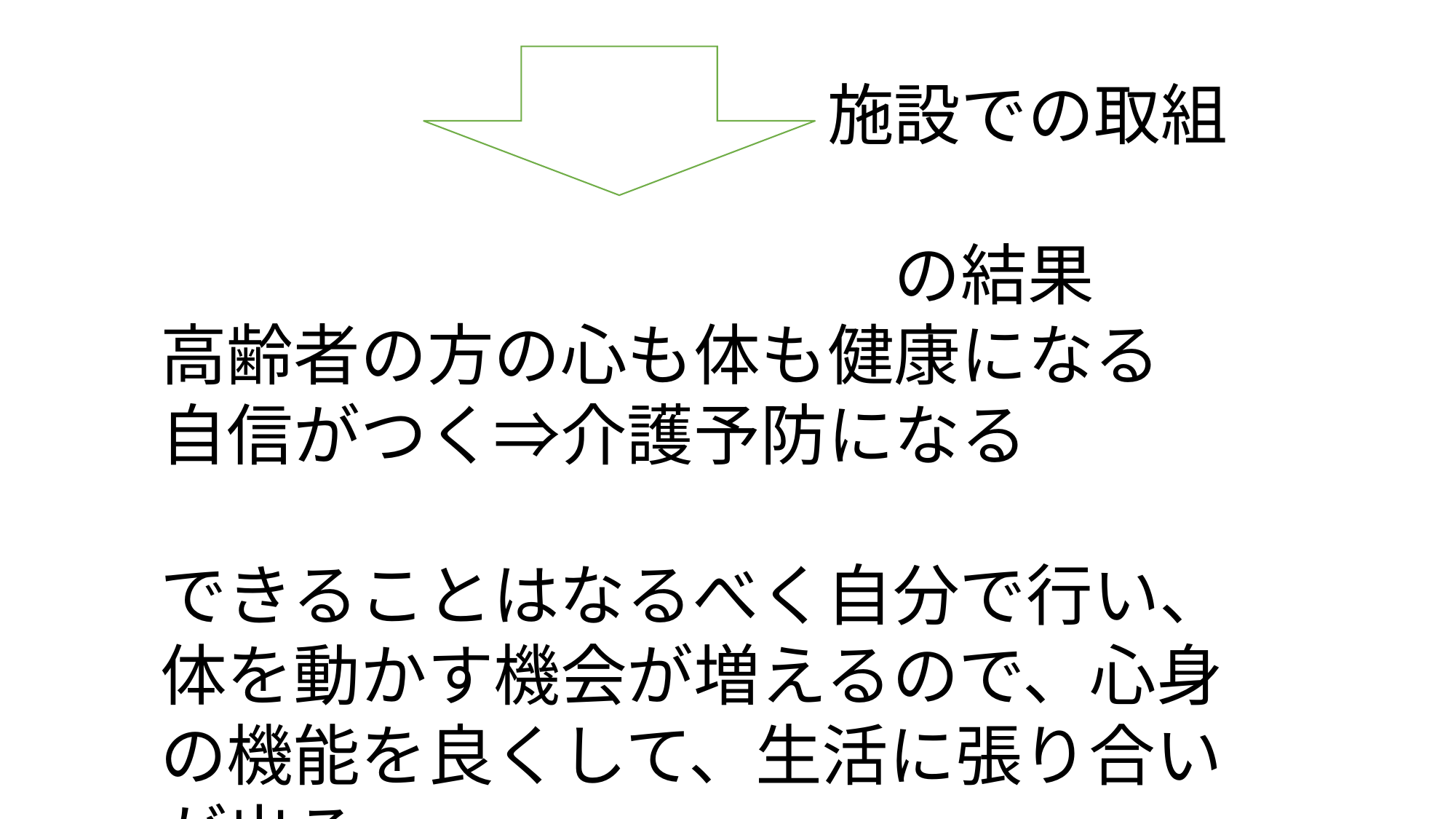

施設での取組
　　　　　　　　　　　の結果
高齢者の方の心も体も健康になる
自信がつく⇒介護予防になる

できることはなるべく自分で行い、体を動かす機会が増えるので、心身の機能を良くして、生活に張り合いが出る。